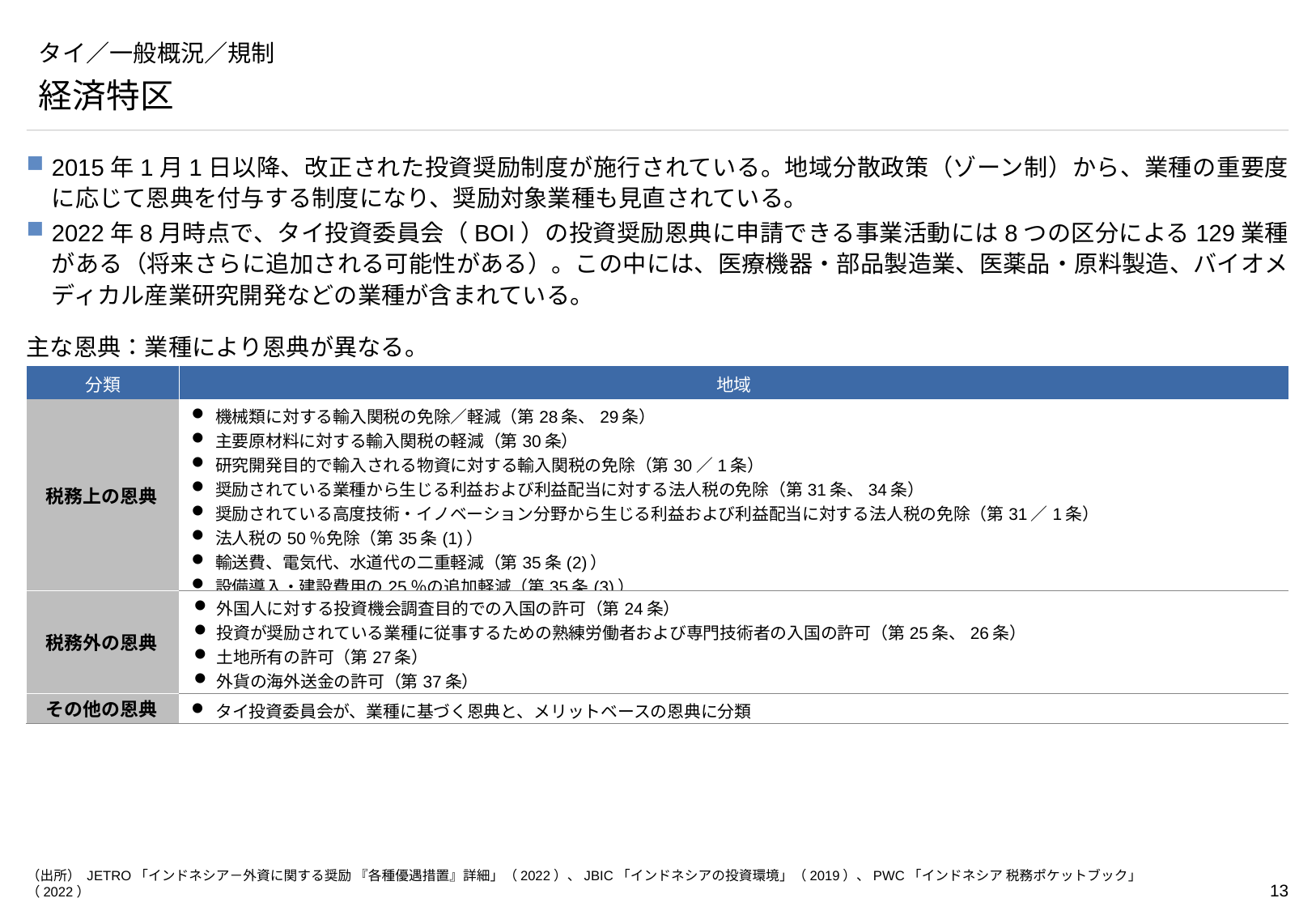

# タイ／一般概況／規制
経済特区
2015年1月1日以降、改正された投資奨励制度が施行されている。地域分散政策（ゾーン制）から、業種の重要度に応じて恩典を付与する制度になり、奨励対象業種も見直されている。
2022年8月時点で、タイ投資委員会（BOI）の投資奨励恩典に申請できる事業活動には8つの区分による129業種がある（将来さらに追加される可能性がある）。この中には、医療機器・部品製造業、医薬品・原料製造、バイオメディカル産業研究開発などの業種が含まれている。
主な恩典：業種により恩典が異なる。
| 分類 | 地域 |
| --- | --- |
| 税務上の恩典 | 機械類に対する輸入関税の免除／軽減（第28条、29条） 主要原材料に対する輸入関税の軽減（第30条） 研究開発目的で輸入される物資に対する輸入関税の免除（第30／1条） 奨励されている業種から生じる利益および利益配当に対する法人税の免除（第31条、34条） 奨励されている高度技術・イノベーション分野から生じる利益および利益配当に対する法人税の免除（第31／1条） 法人税の50％免除（第35条(1)） 輸送費、電気代、水道代の二重軽減（第35条(2)） 設備導入・建設費用の25％の追加軽減（第35条(3)） 輸出製品製造目的で輸入する主要原材料に対する輸入関税の免除（第36条）税務上の恩典 |
| 税務外の恩典 | 外国人に対する投資機会調査目的での入国の許可（第24条） 投資が奨励されている業種に従事するための熟練労働者および専門技術者の入国の許可（第25条、26条） 土地所有の許可（第27条） 外貨の海外送金の許可（第37条） |
| その他の恩典 | タイ投資委員会が、業種に基づく恩典と、メリットベースの恩典に分類 |
（出所） JETRO「インドネシア－外資に関する奨励 『各種優遇措置』詳細」（2022）、JBIC「インドネシアの投資環境」（2019）、PWC「インドネシア 税務ポケットブック」（2022）